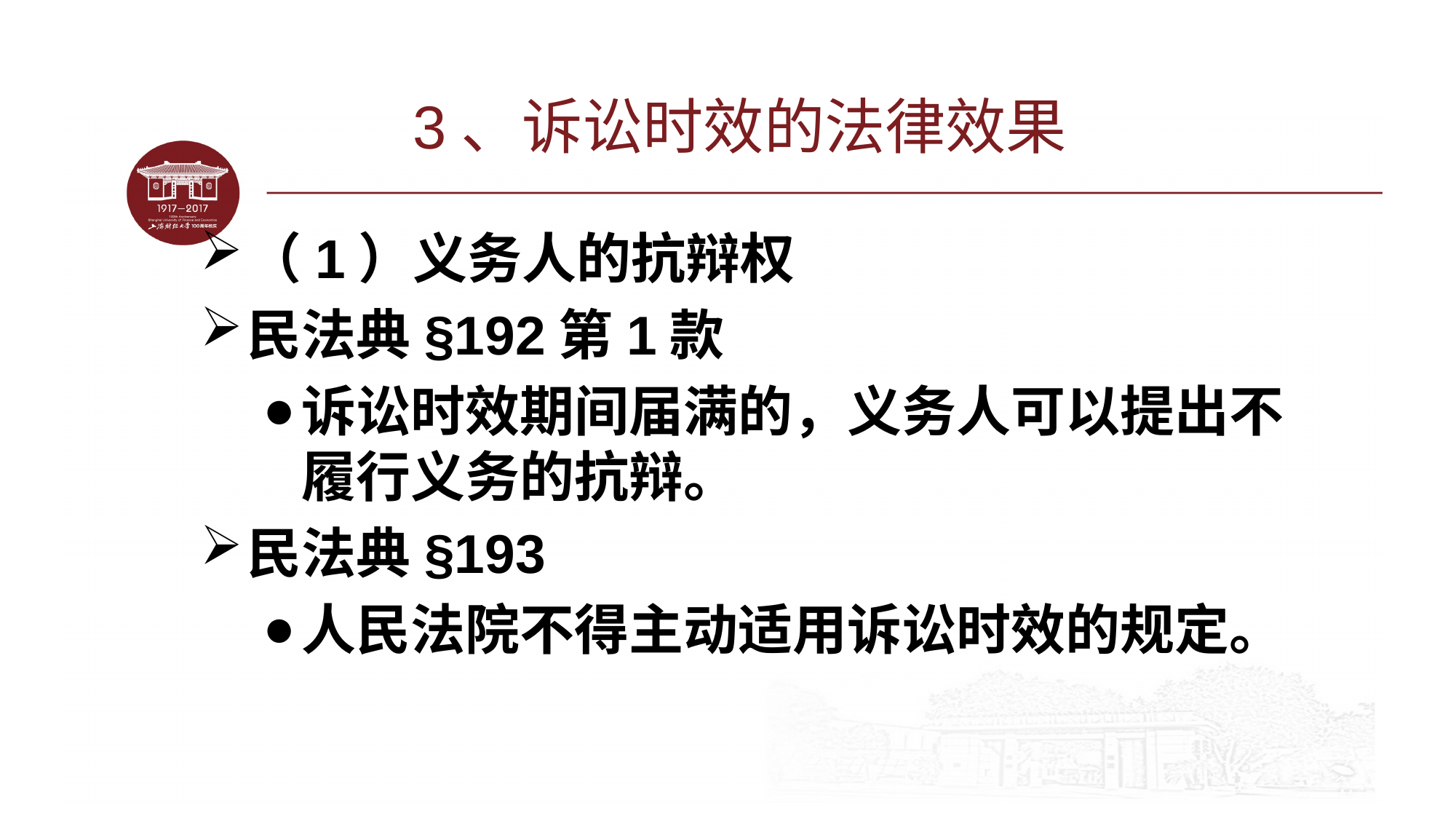

# 3、诉讼时效的法律效果
（1）义务人的抗辩权
民法典§192第1款
诉讼时效期间届满的，义务人可以提出不履行义务的抗辩。
民法典§193
人民法院不得主动适用诉讼时效的规定。